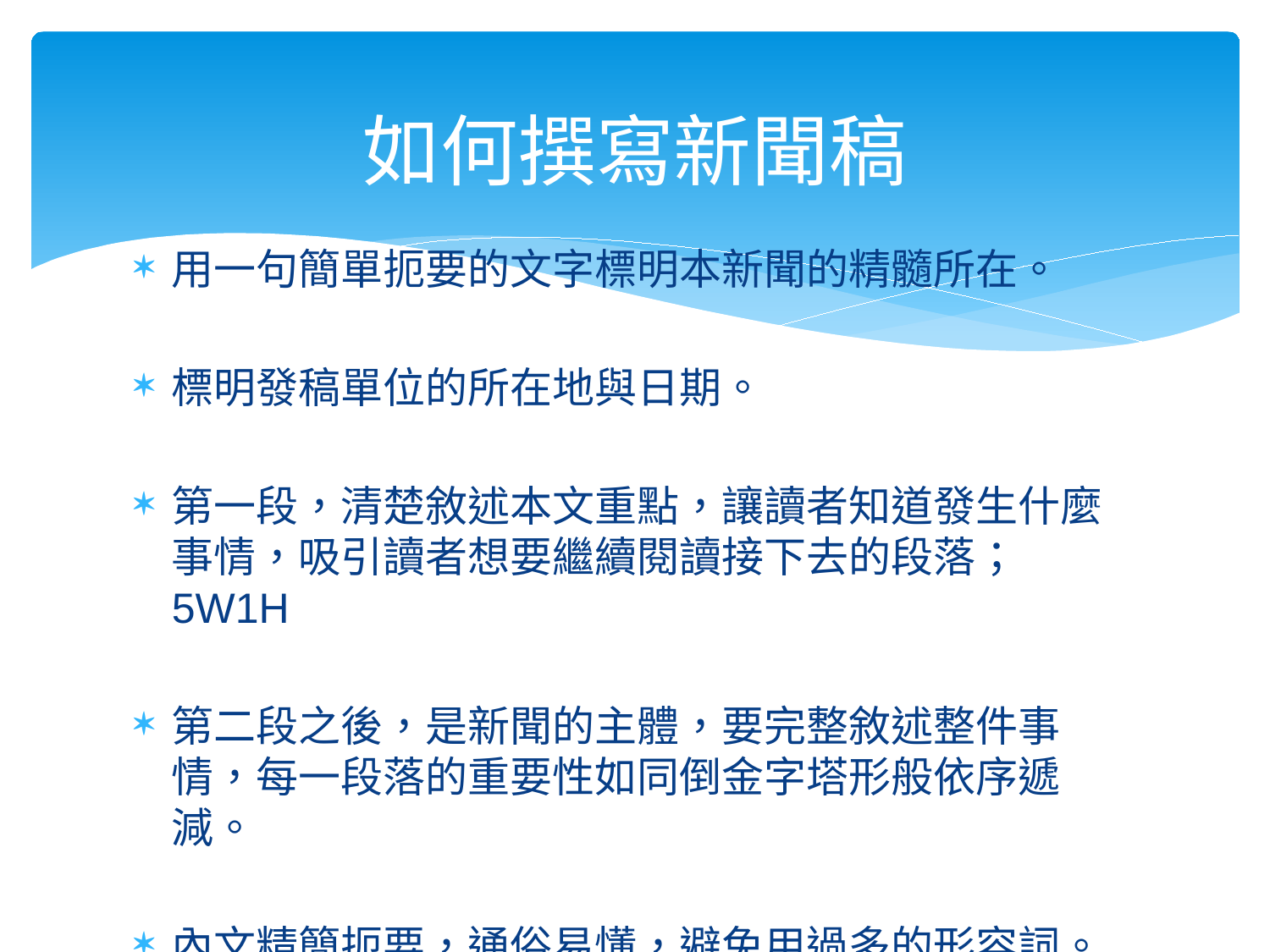

# 如何撰寫新聞稿
用一句簡單扼要的文字標明本新聞的精髓所在。

標明發稿單位的所在地與日期。

第一段，清楚敘述本文重點，讓讀者知道發生什麼事情，吸引讀者想要繼續閱讀接下去的段落； 5W1H

第二段之後，是新聞的主體，要完整敘述整件事情，每一段落的重要性如同倒金字塔形般依序遞減。

內文精簡扼要，通俗易懂，避免用過多的形容詞。